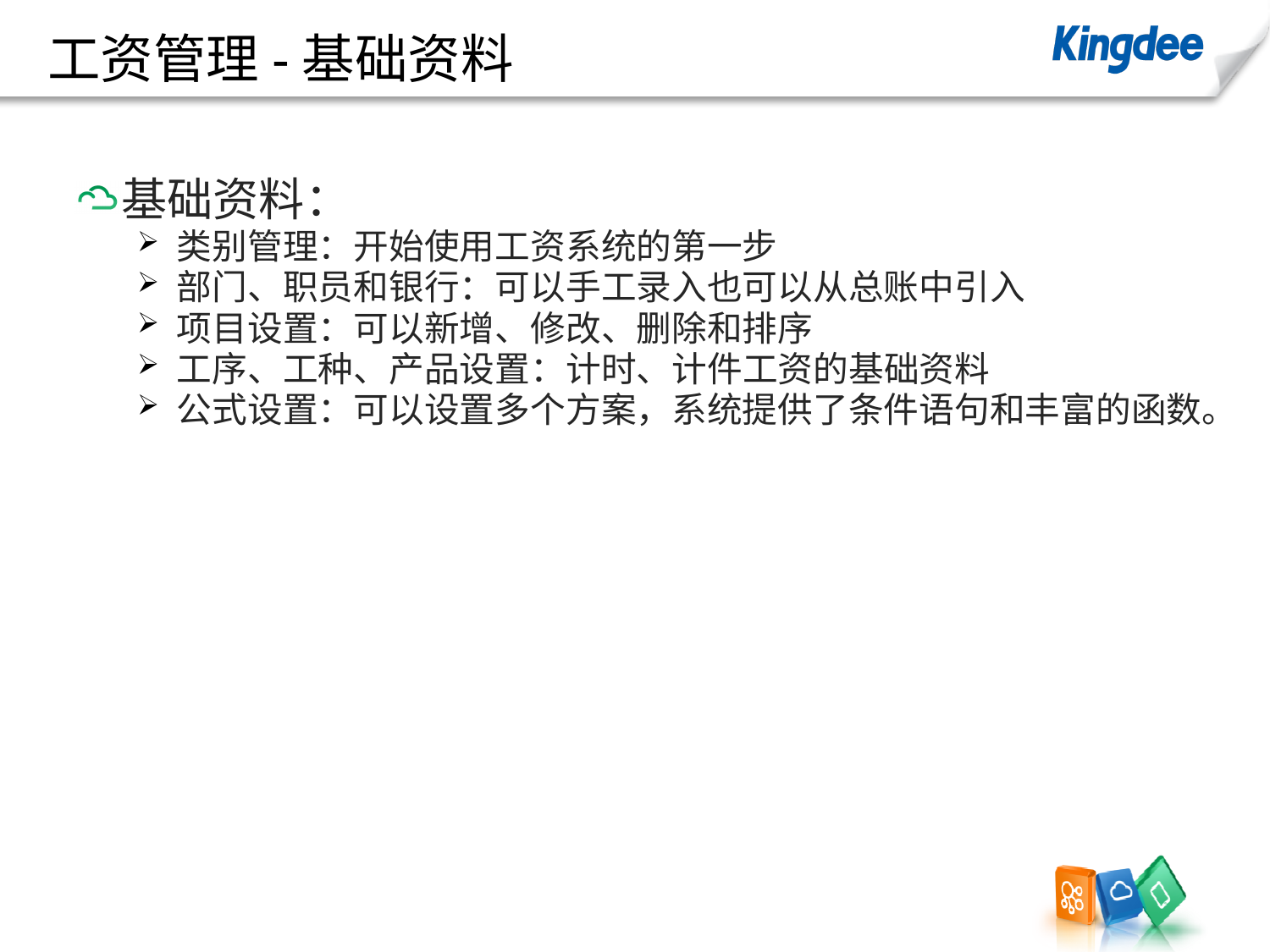

# 工资管理-基础资料
基础资料：
类别管理：开始使用工资系统的第一步
部门、职员和银行：可以手工录入也可以从总账中引入
项目设置：可以新增、修改、删除和排序
工序、工种、产品设置：计时、计件工资的基础资料
公式设置：可以设置多个方案，系统提供了条件语句和丰富的函数。